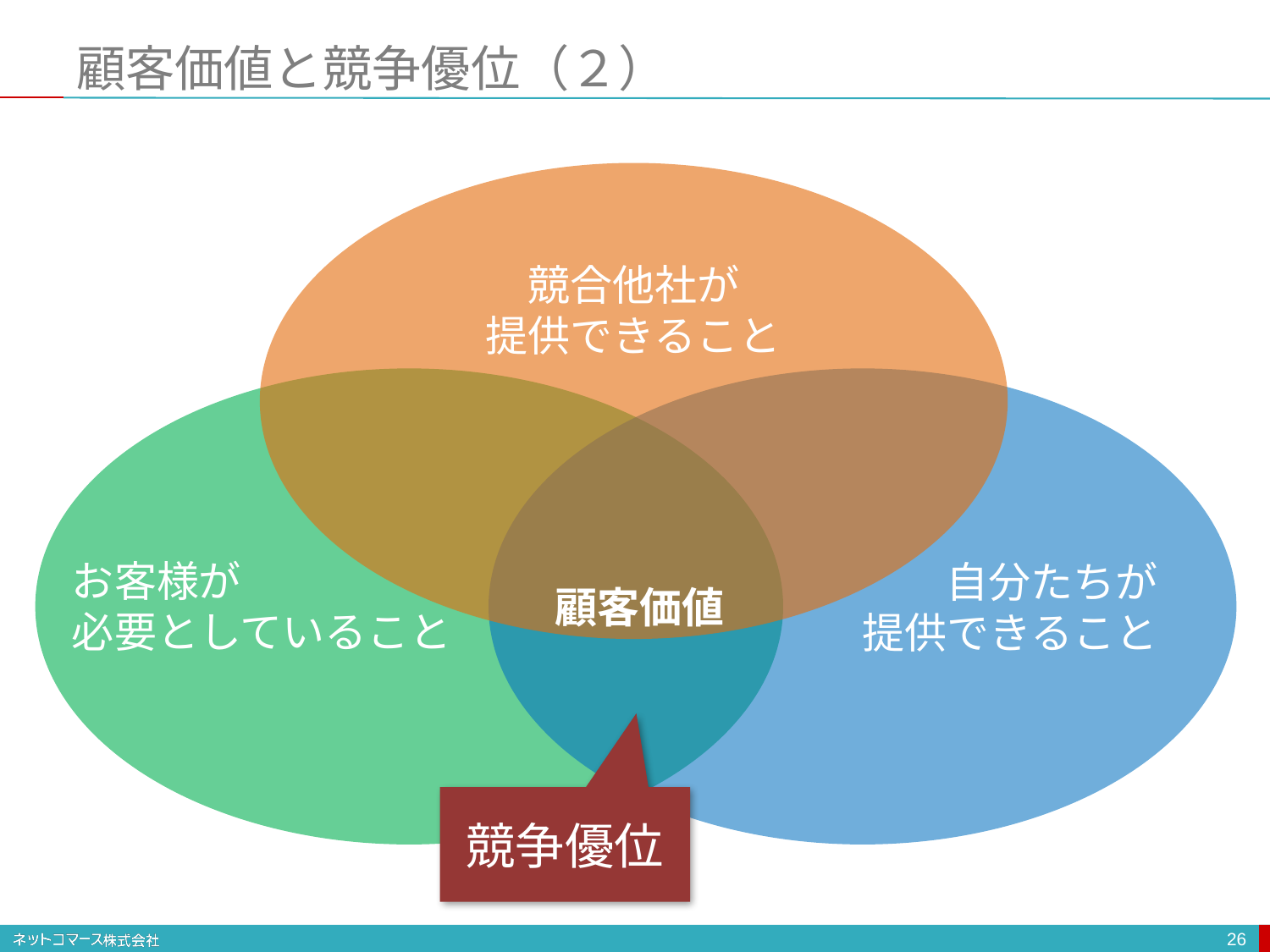

# 顧客価値と競争優位（２）

競合他社が
提供できること

お客様が
必要としていること
自分たちが
提供できること
顧客価値
競争優位
26